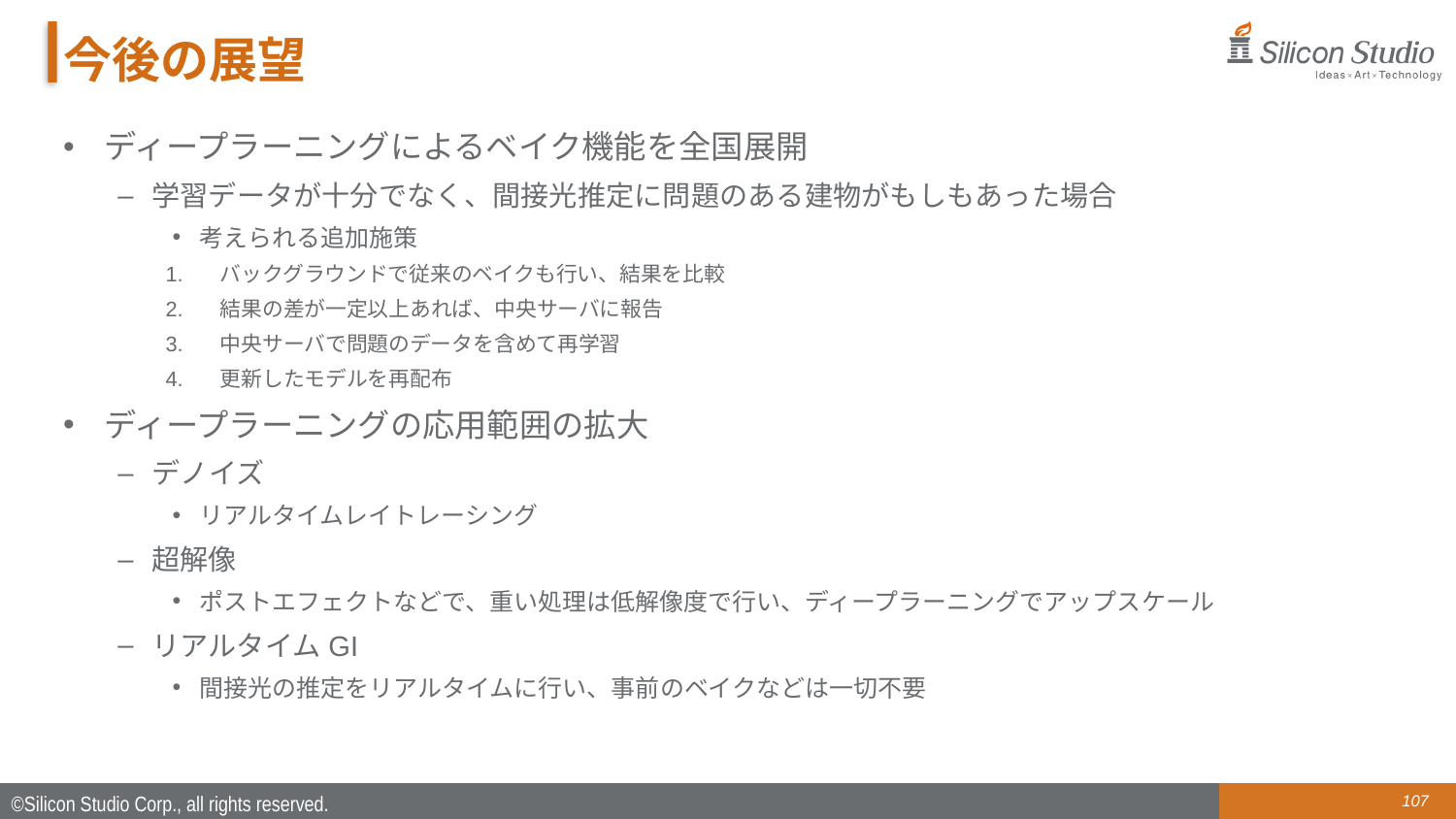

# 今後の展望
ディープラーニングによるベイク機能を全国展開
学習データが十分でなく、間接光推定に問題のある建物がもしもあった場合
考えられる追加施策
バックグラウンドで従来のベイクも行い、結果を比較
結果の差が一定以上あれば、中央サーバに報告
中央サーバで問題のデータを含めて再学習
更新したモデルを再配布
ディープラーニングの応用範囲の拡大
デノイズ
リアルタイムレイトレーシング
超解像
ポストエフェクトなどで、重い処理は低解像度で行い、ディープラーニングでアップスケール
リアルタイムGI
間接光の推定をリアルタイムに行い、事前のベイクなどは一切不要